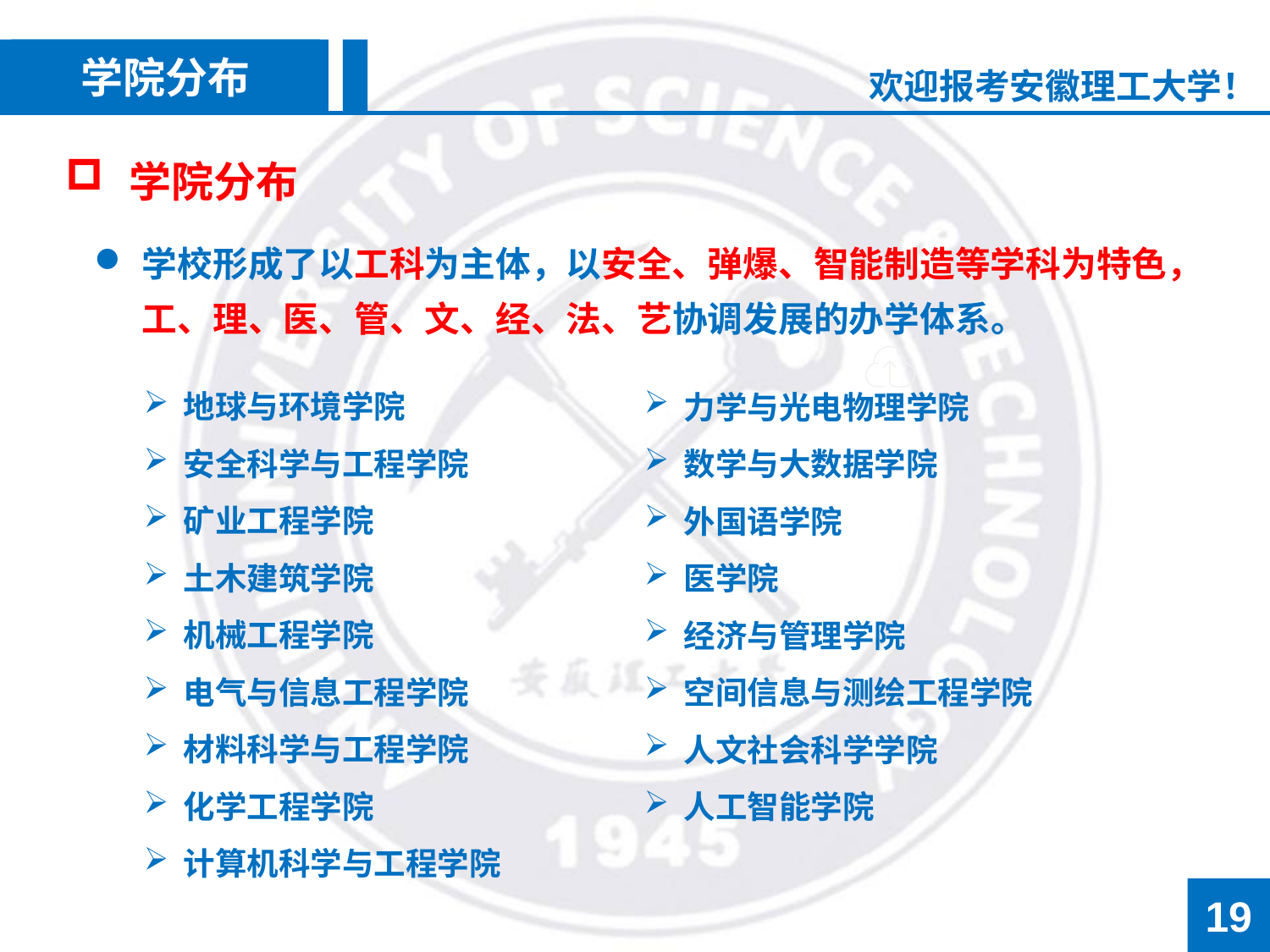

学院分布
学院分布
学校形成了以工科为主体，以安全、弹爆、智能制造等学科为特色，工、理、医、管、文、经、法、艺协调发展的办学体系。

地球与环境学院
安全科学与工程学院
矿业工程学院
土木建筑学院
机械工程学院
电气与信息工程学院
材料科学与工程学院
化学工程学院
计算机科学与工程学院
力学与光电物理学院
数学与大数据学院
外国语学院
医学院
经济与管理学院
空间信息与测绘工程学院
人文社会科学学院
人工智能学院
19